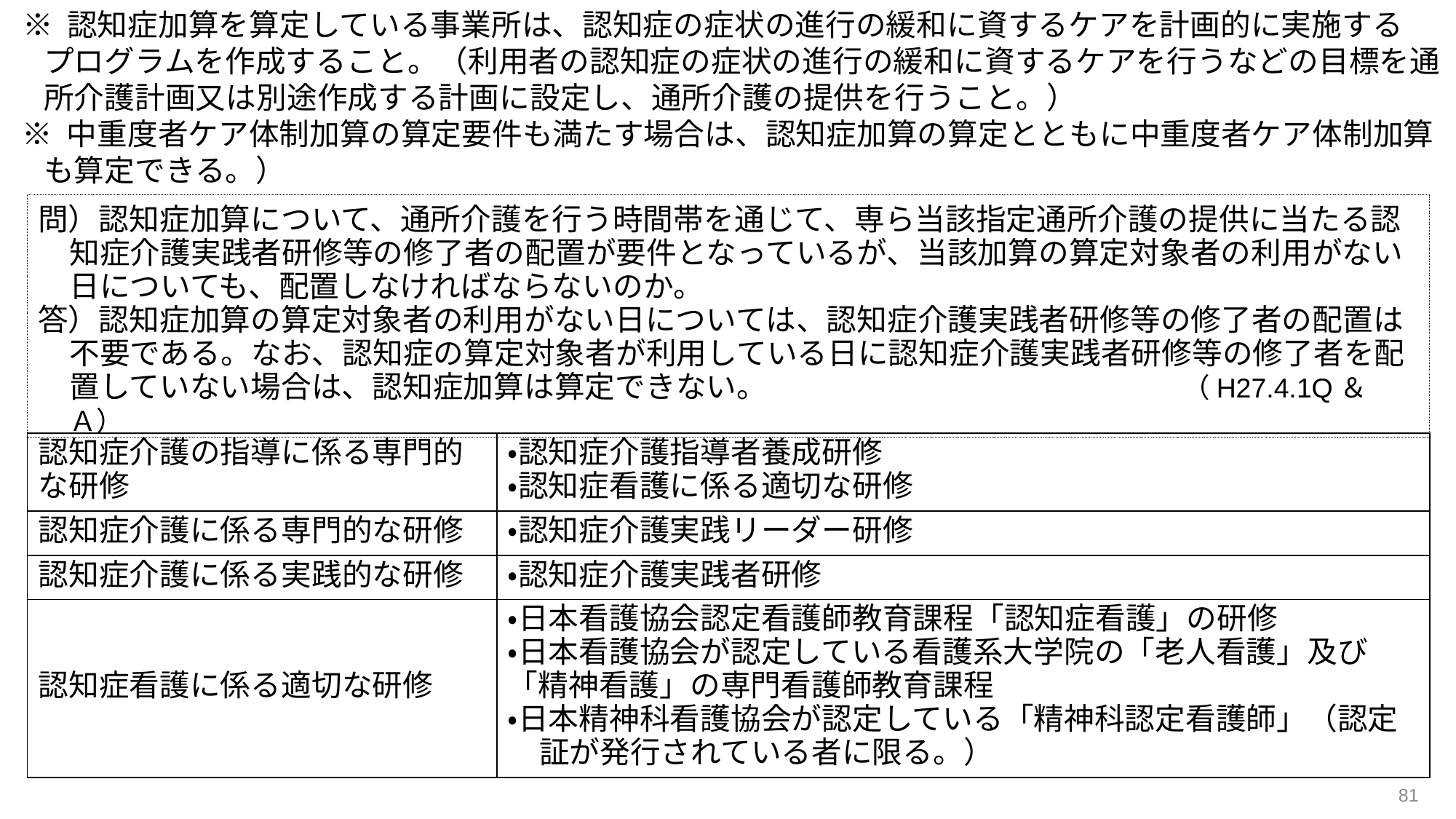

※ 認知症加算を算定している事業所は、認知症の症状の進行の緩和に資するケアを計画的に実施する
プログラムを作成すること。（利用者の認知症の症状の進行の緩和に資するケアを行うなどの目標を通所介護計画又は別途作成する計画に設定し、通所介護の提供を行うこと。）
※ 中重度者ケア体制加算の算定要件も満たす場合は、認知症加算の算定とともに中重度者ケア体制加算も算定できる。）
問）認知症加算について、通所介護を行う時間帯を通じて、専ら当該指定通所介護の提供に当たる認知症介護実践者研修等の修了者の配置が要件となっているが、当該加算の算定対象者の利用がない日についても、配置しなければならないのか。
答）認知症加算の算定対象者の利用がない日については、認知症介護実践者研修等の修了者の配置は不要である。なお、認知症の算定対象者が利用している日に認知症介護実践者研修等の修了者を配置していない場合は、認知症加算は算定できない。　　　　　　　　　　　　　　　（H27.4.1Q＆Ａ）
| 認知症介護の指導に係る専門的な研修 | ・認知症介護指導者養成研修 ・認知症看護に係る適切な研修 |
| --- | --- |
| 認知症介護に係る専門的な研修 | ・認知症介護実践リーダー研修 |
| 認知症介護に係る実践的な研修 | ・認知症介護実践者研修 |
| 認知症看護に係る適切な研修 | ・日本看護協会認定看護師教育課程「認知症看護」の研修 ・日本看護協会が認定している看護系大学院の「老人看護」及び「精神看護」の専門看護師教育課程 ・日本精神科看護協会が認定している「精神科認定看護師」（認定証が発行されている者に限る。） |
81